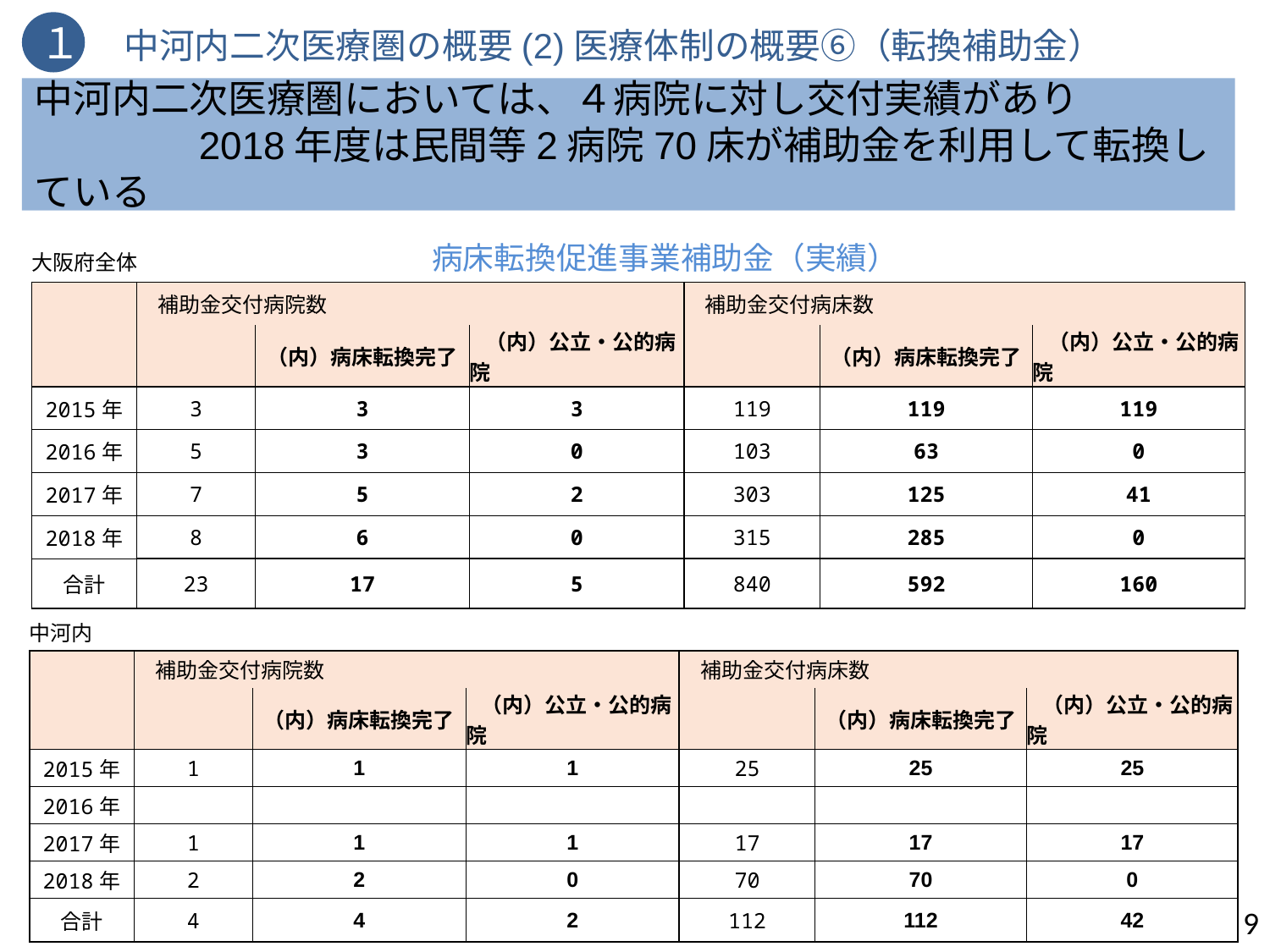

１　中河内二次医療圏の概要(2)医療体制の概要⑥（転換補助金）

中河内二次医療圏においては、４病院に対し交付実績があり
　　　　2018年度は民間等2病院70床が補助金を利用して転換している
病床転換促進事業補助金（実績）
| 大阪府全体 |  |  |  |  |  |  |
| --- | --- | --- | --- | --- | --- | --- |
|  | 補助金交付病院数 |  |  | 補助金交付病床数 |  |  |
|  |  | （内）病床転換完了 | （内）公立・公的病院 |  | （内）病床転換完了 | （内）公立・公的病院 |
| 2015年 | 3 | 3 | 3 | 119 | 119 | 119 |
| 2016年 | 5 | 3 | 0 | 103 | 63 | 0 |
| 2017年 | 7 | 5 | 2 | 303 | 125 | 41 |
| 2018年 | 8 | 6 | 0 | 315 | 285 | 0 |
| 合計 | 23 | 17 | 5 | 840 | 592 | 160 |
|  |  |  |  |  |  |  |

### Chart

| Category |
|---|
| 中河内 |  |  |  |  |  |  |
| --- | --- | --- | --- | --- | --- | --- |
|  | 補助金交付病院数 |  |  | 補助金交付病床数 |  |  |
|  |  | （内）病床転換完了 | （内）公立・公的病院 |  | （内）病床転換完了 | （内）公立・公的病院 |
| 2015年 | 1 | 1 | 1 | 25 | 25 | 25 |
| 2016年 |  |  |  |  |  |  |
| 2017年 | 1 | 1 | 1 | 17 | 17 | 17 |
| 2018年 | 2 | 2 | 0 | 70 | 70 | 0 |
| 合計 | 4 | 4 | 2 | 112 | 112 | 42 |
9